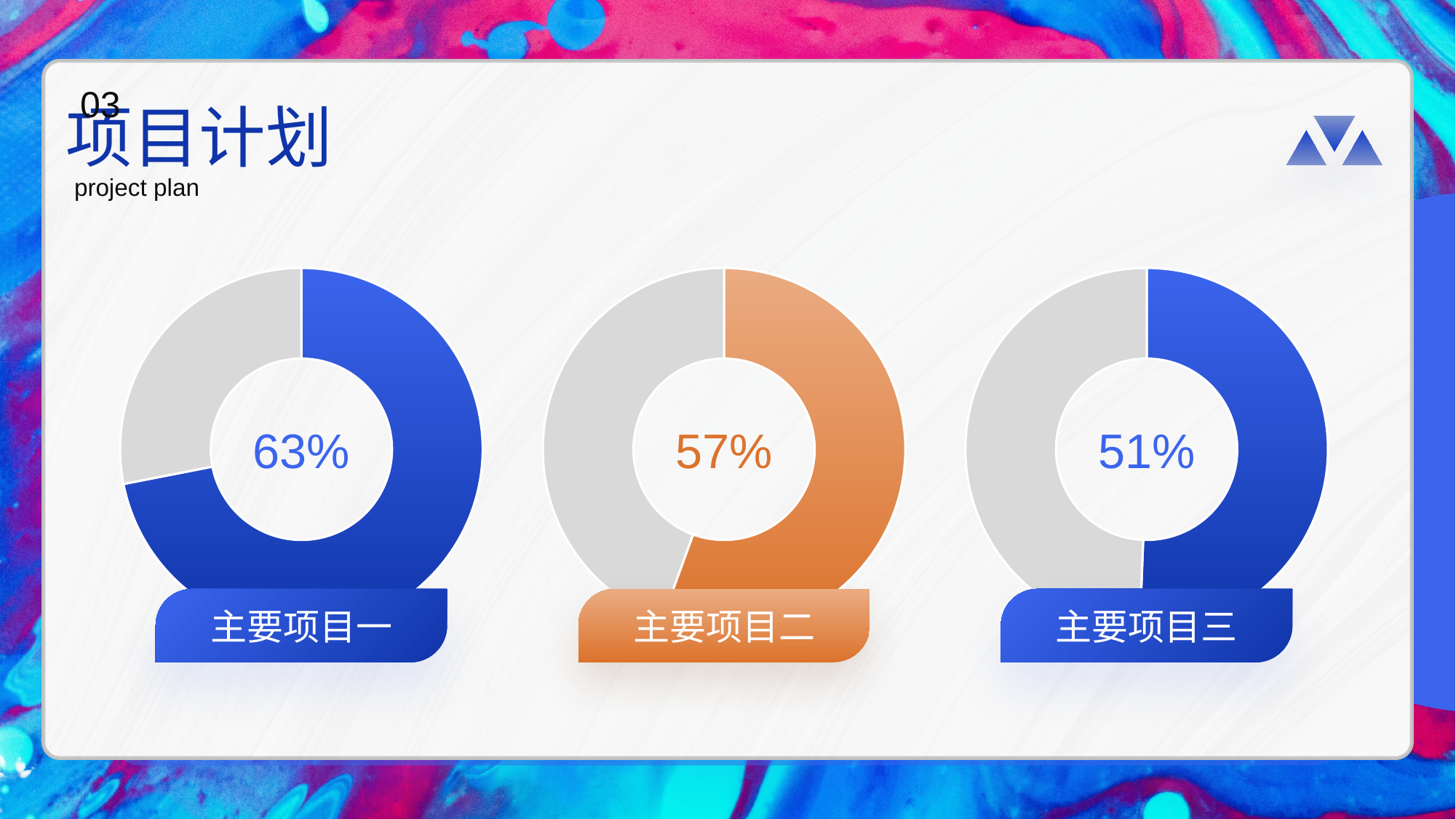

03
项目计划

project plan

### Chart

| Category | 销售额 |
|---|---|
| 第一季度 | 8.2 |
| 第二季度 | 3.2 |

### Chart

| Category | 销售额 |
|---|---|
| 第一季度 | 4.0 |
| 第二季度 | 3.2 |

### Chart

| Category | 销售额 |
|---|---|
| 第一季度 | 8.2 |
| 第二季度 | 8.0 |
63%
57%
51%

主要项目一
主要项目二
主要项目三